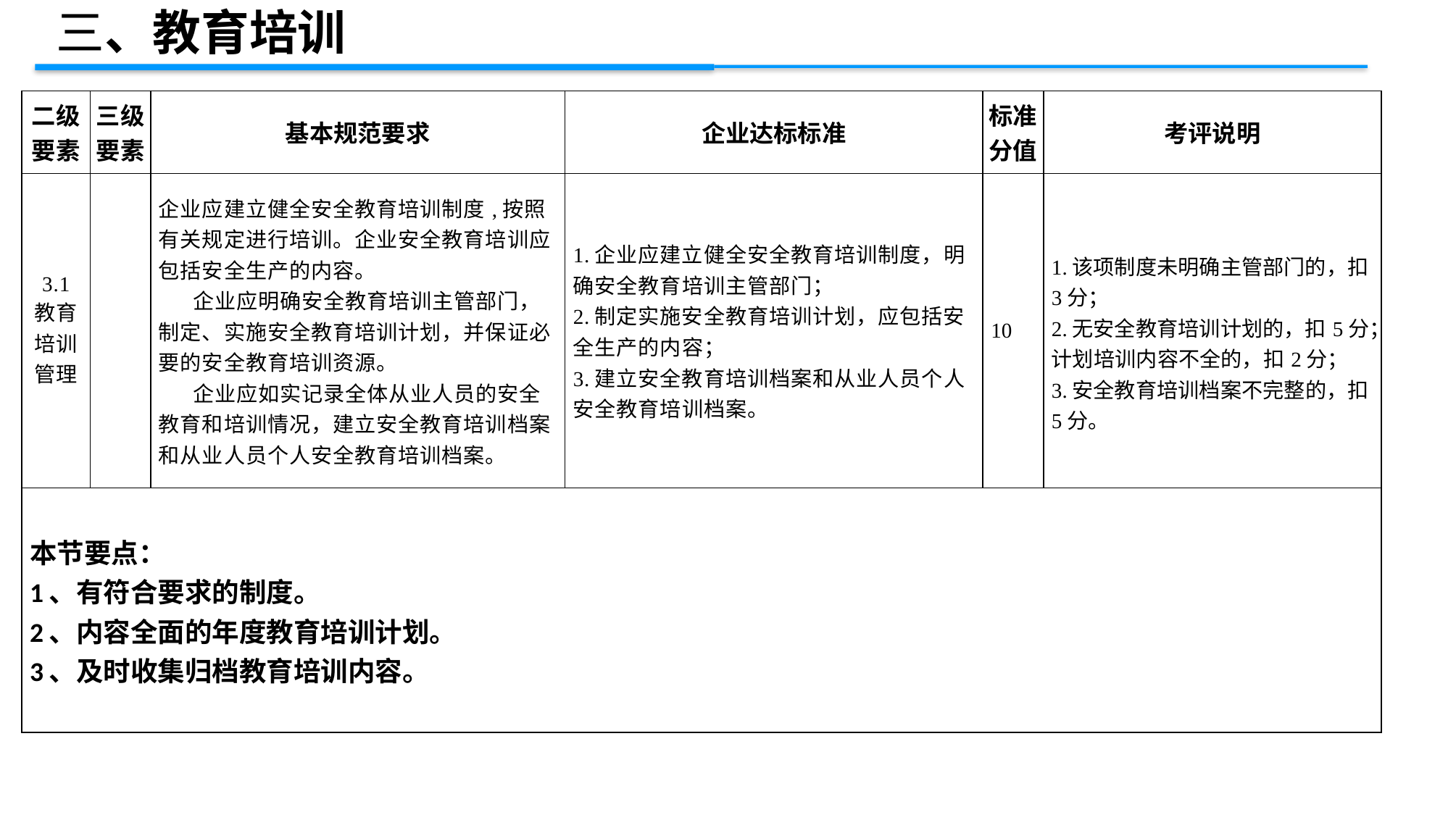

三、教育培训

| 二级 要素 | 三级 要素 | 基本规范要求 | 企业达标标准 | 标准 分值 | 考评说明 |
| --- | --- | --- | --- | --- | --- |
| 3.1 教育培训管理 |  | 企业应建立健全安全教育培训制度,按照有关规定进行培训。企业安全教育培训应包括安全生产的内容。 企业应明确安全教育培训主管部门，制定、实施安全教育培训计划，并保证必要的安全教育培训资源。 企业应如实记录全体从业人员的安全教育和培训情况，建立安全教育培训档案和从业人员个人安全教育培训档案。 | 1.企业应建立健全安全教育培训制度，明确安全教育培训主管部门； 2.制定实施安全教育培训计划，应包括安全生产的内容； 3.建立安全教育培训档案和从业人员个人安全教育培训档案。 | 10 | 1.该项制度未明确主管部门的，扣3分； 2.无安全教育培训计划的，扣5分；计划培训内容不全的，扣2分； 3.安全教育培训档案不完整的，扣5分。 |
| 本节要点： 1、有符合要求的制度。 2、内容全面的年度教育培训计划。 3、及时收集归档教育培训内容。 |  |  |  |  |  |